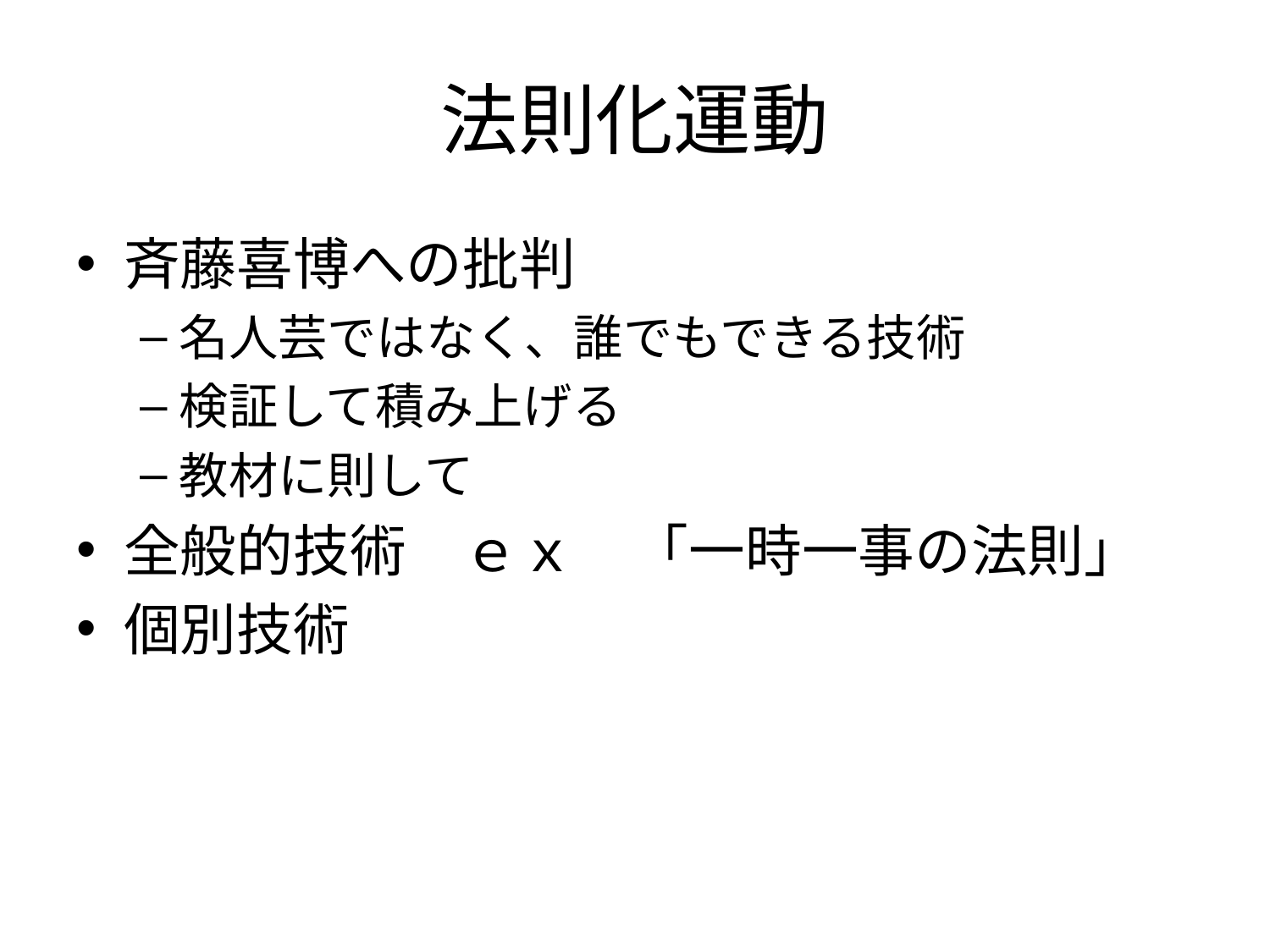

# 法則化運動
斉藤喜博への批判
名人芸ではなく、誰でもできる技術
検証して積み上げる
教材に則して
全般的技術　ｅｘ　「一時一事の法則」
個別技術